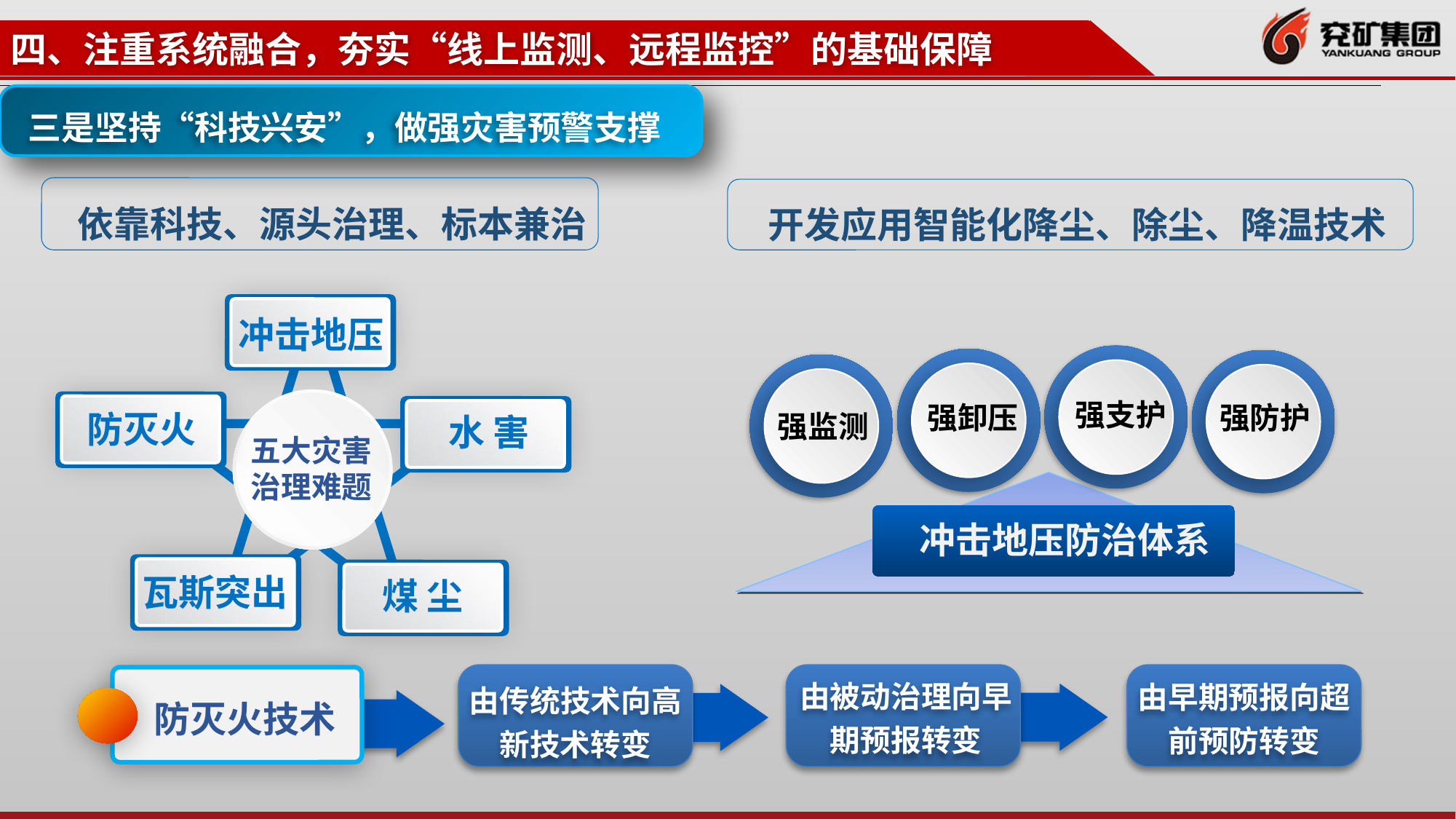

四、注重系统融合，夯实“线上监测、远程监控”的基础保障
三是坚持“科技兴安”，做强灾害预警支撑

依靠科技、源头治理、标本兼治

冲击地压

五大灾害
治理难题

防灭火

水 害

瓦斯突出

煤 尘
开发应用智能化降尘、除尘、降温技术

强支护

强卸压

强防护

强监测

冲击地压防治体系

防灭火技术
由被动治理向早期预报转变
由早期预报向超前预防转变
由传统技术向高新技术转变